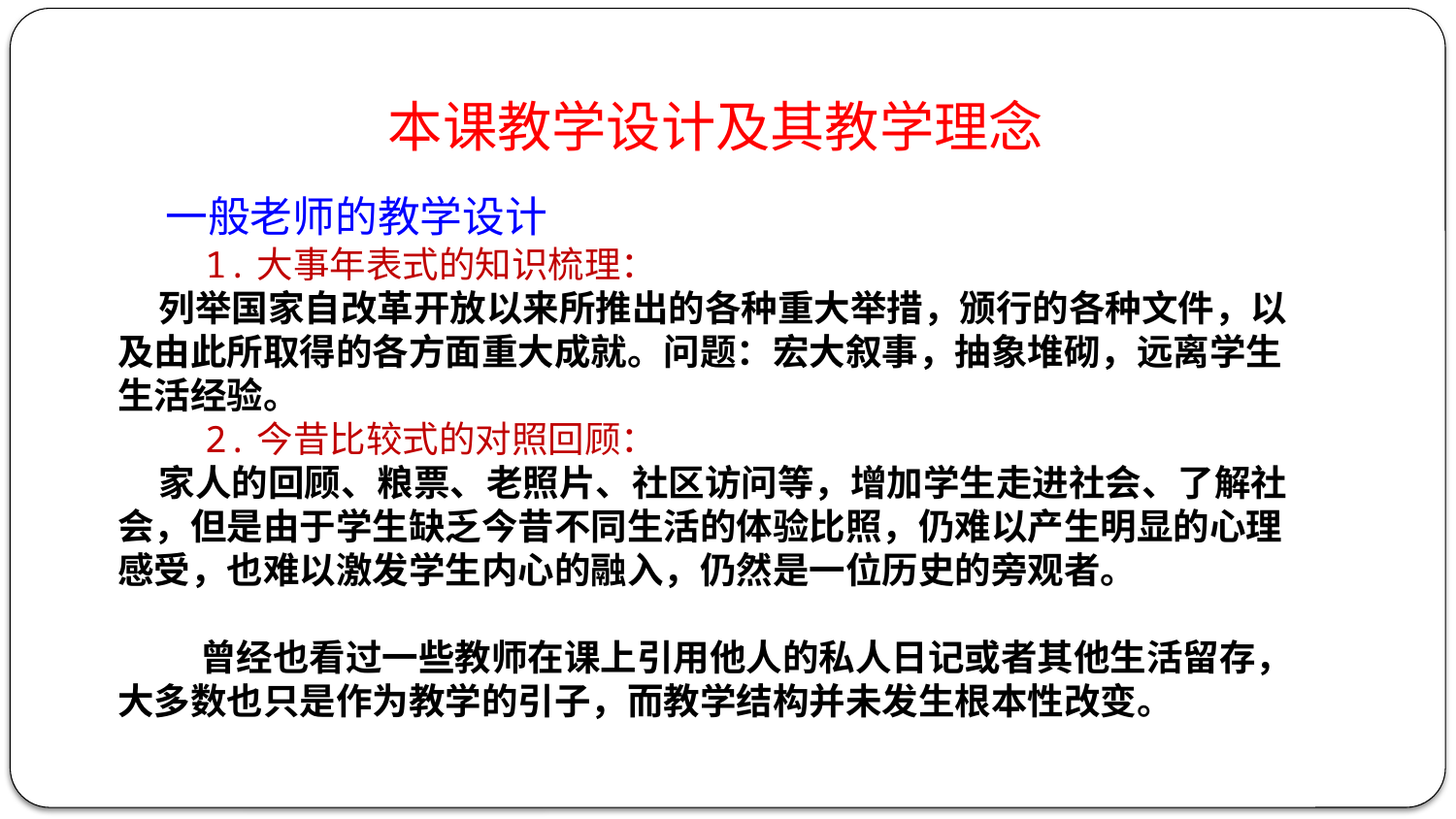

本课教学设计及其教学理念

    一般老师的教学设计
    1.大事年表式的知识梳理：
    列举国家自改革开放以来所推出的各种重大举措，颁行的各种文件，以及由此所取得的各方面重大成就。问题：宏大叙事，抽象堆砌，远离学生生活经验。
    2.今昔比较式的对照回顾：
    家人的回顾、粮票、老照片、社区访问等，增加学生走进社会、了解社会，但是由于学生缺乏今昔不同生活的体验比照，仍难以产生明显的心理感受，也难以激发学生内心的融入，仍然是一位历史的旁观者。

         曾经也看过一些教师在课上引用他人的私人日记或者其他生活留存，大多数也只是作为教学的引子，而教学结构并未发生根本性改变。